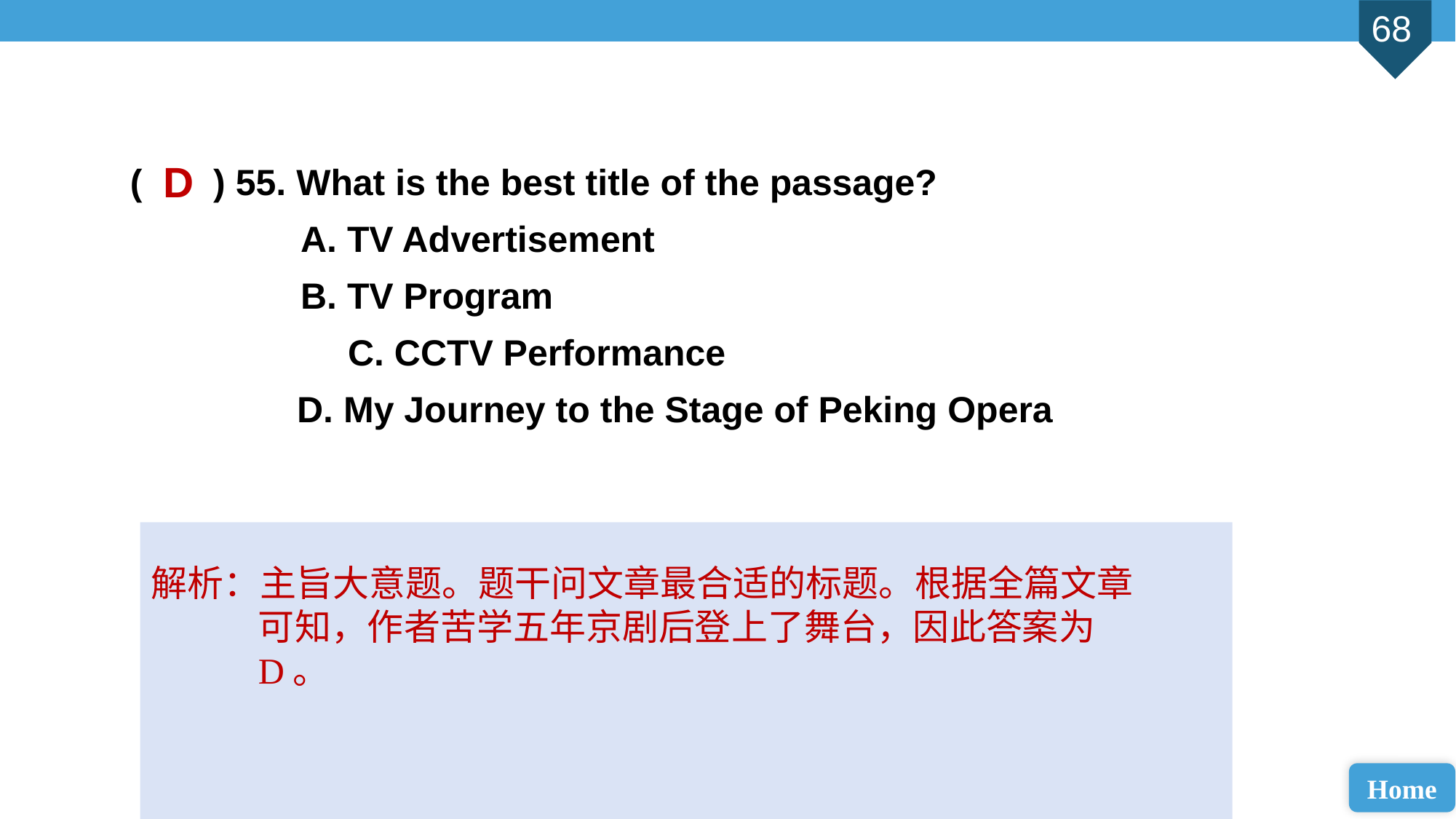

(       ) 55. What is the best title of the passage?
      A. TV Advertisement
      B. TV Program
                C. CCTV Performance
           D. My Journey to the Stage of Peking Opera
D

解析：主旨大意题。题干问文章最合适的标题。根据全篇文章可知，作者苦学五年京剧后登上了舞台，因此答案为D。